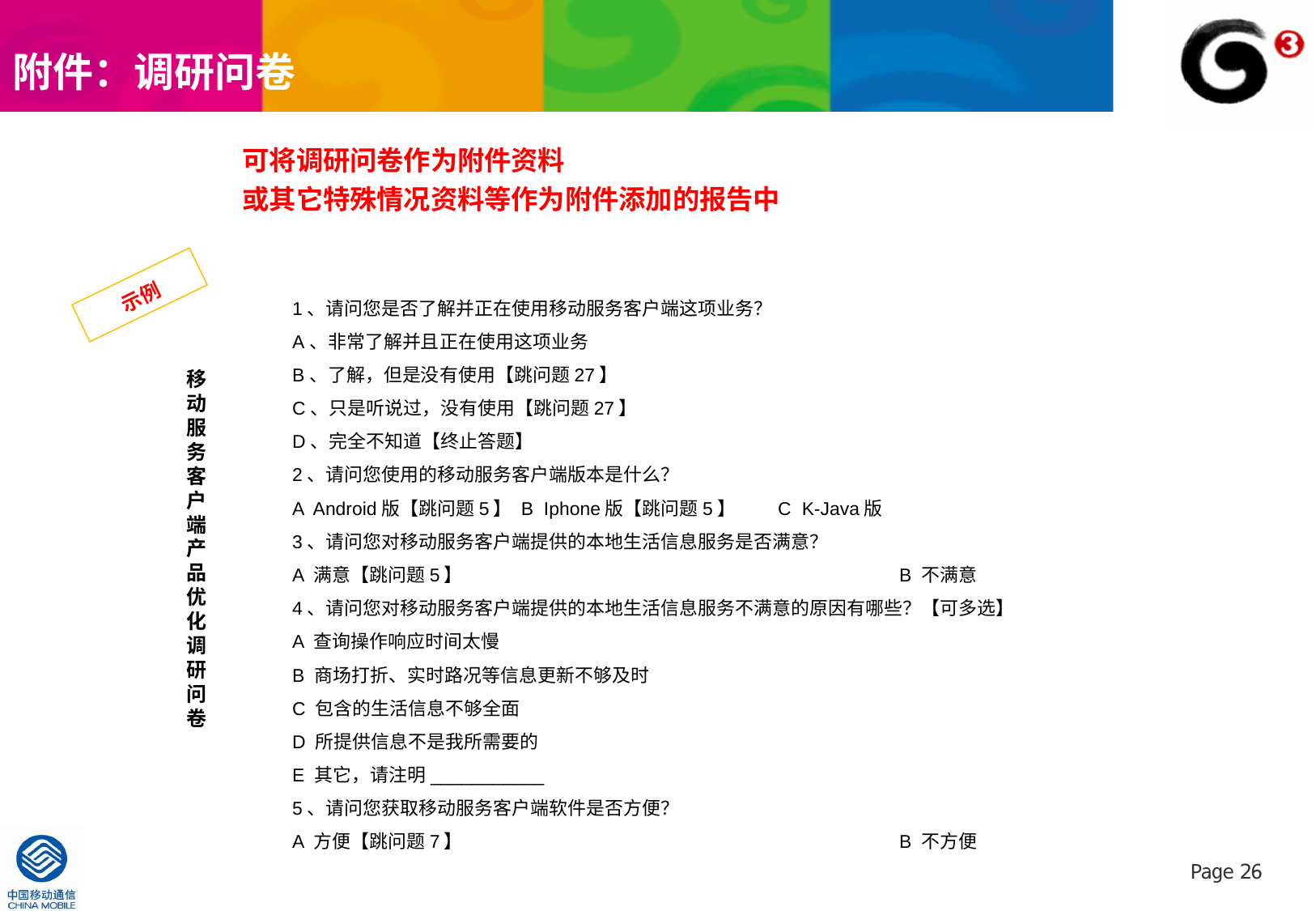

附件：调研问卷
可将调研问卷作为附件资料
或其它特殊情况资料等作为附件添加的报告中
示例
1、请问您是否了解并正在使用移动服务客户端这项业务？
A、非常了解并且正在使用这项业务
B、了解，但是没有使用【跳问题27】
C、只是听说过，没有使用【跳问题27】
D、完全不知道【终止答题】
2、请问您使用的移动服务客户端版本是什么？
A  Android版【跳问题5】 B  Iphone版【跳问题5】	C  K-Java版
3、请问您对移动服务客户端提供的本地生活信息服务是否满意？
A 满意【跳问题5】				B 不满意
4、请问您对移动服务客户端提供的本地生活信息服务不满意的原因有哪些？【可多选】
A 查询操作响应时间太慢
B 商场打折、实时路况等信息更新不够及时
C 包含的生活信息不够全面
D 所提供信息不是我所需要的
E 其它，请注明___________
5、请问您获取移动服务客户端软件是否方便？
A 方便【跳问题7】				B 不方便

移动服务客户端产品优化调研问卷